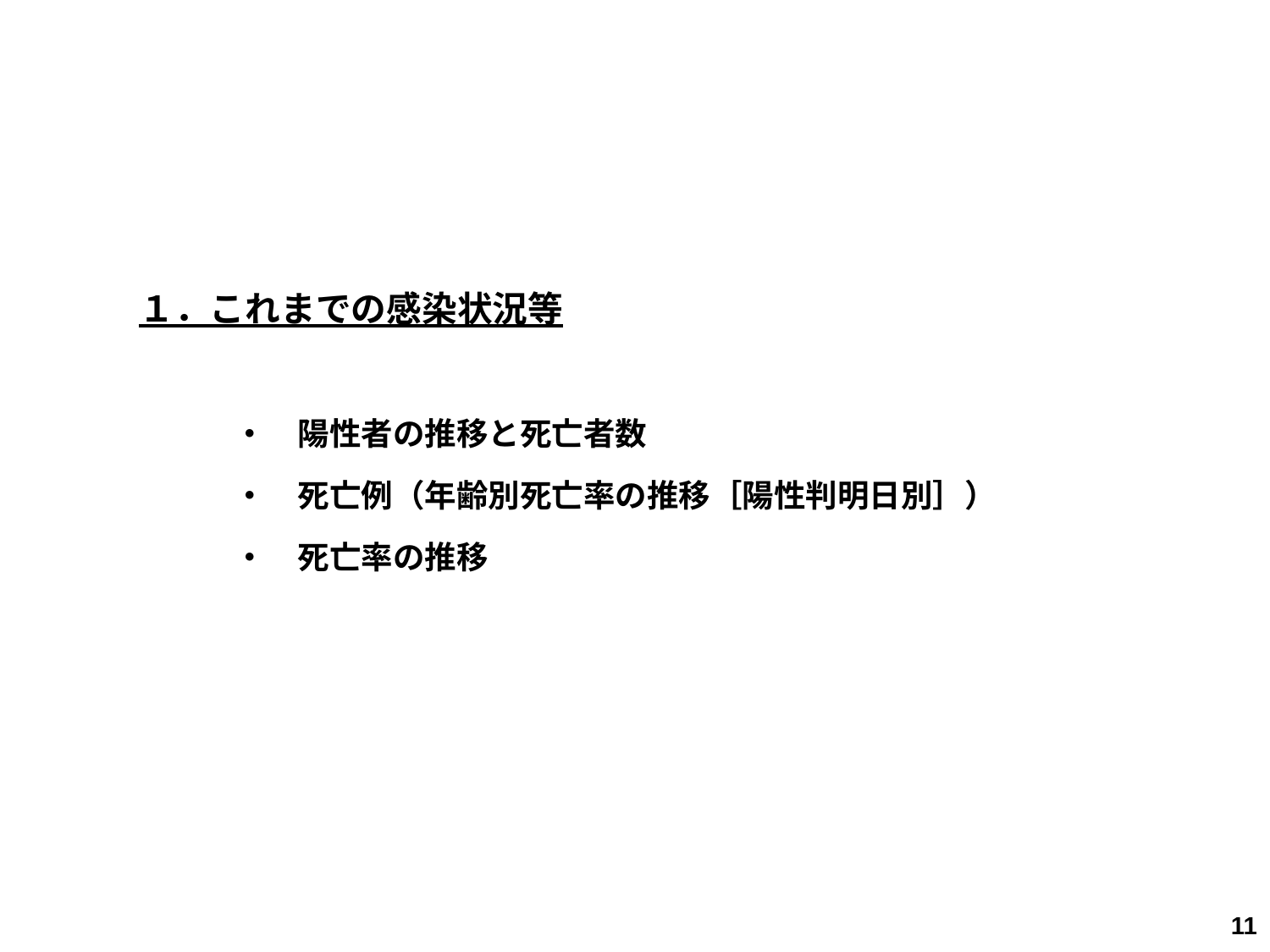

１．これまでの感染状況等

　　　・　陽性者の推移と死亡者数
　　　・　死亡例（年齢別死亡率の推移［陽性判明日別］）
　　　・　死亡率の推移

11